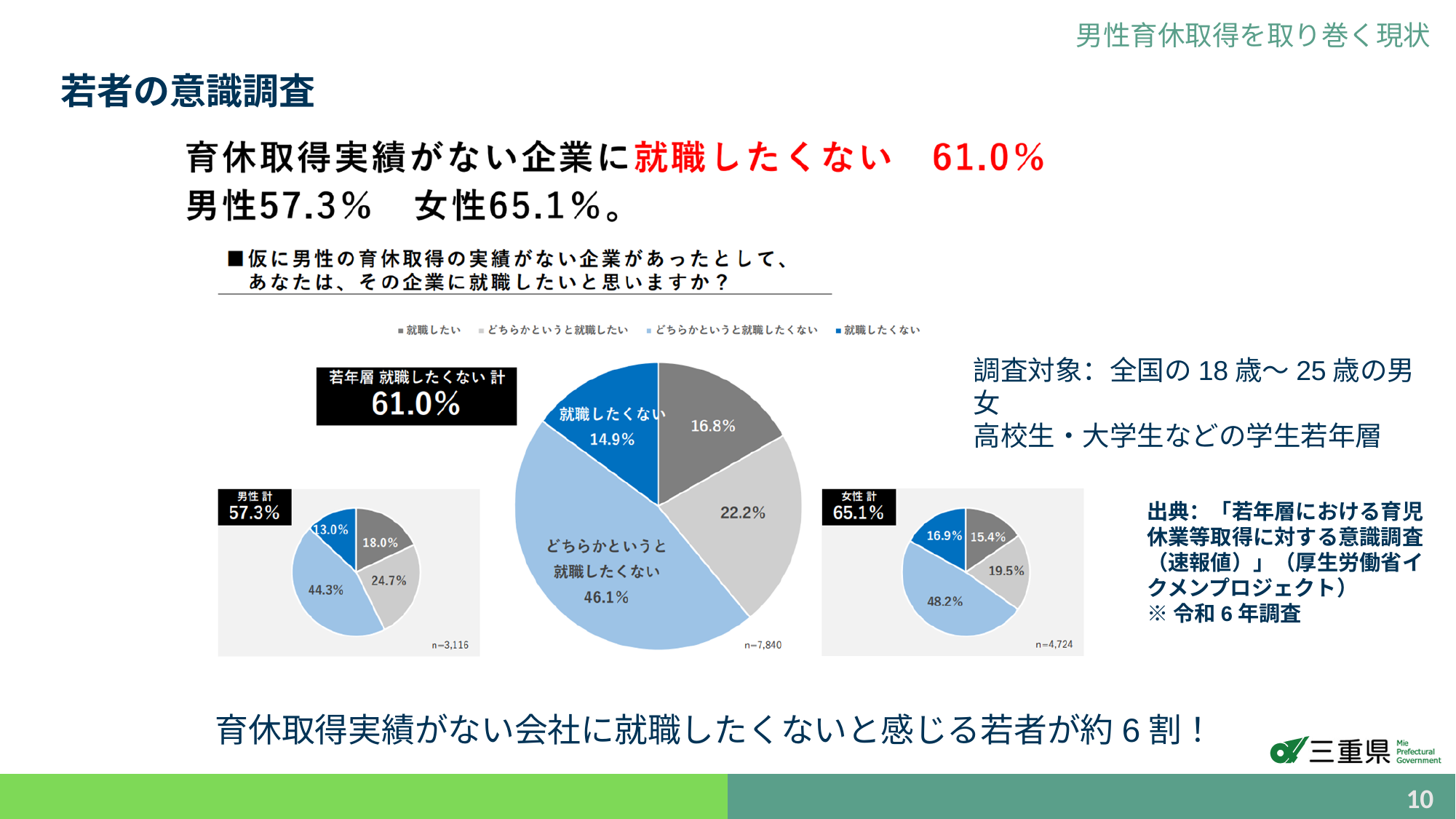

男性育休取得を取り巻く現状
若者の意識調査

調査対象：全国の18歳～25歳の男女
高校生・大学生などの学生若年層
出典：「若年層における育児休業等取得に対する意識調査（速報値）」（厚生労働省イクメンプロジェクト）
※令和6年調査
育休取得実績がない会社に就職したくないと感じる若者が約6割！